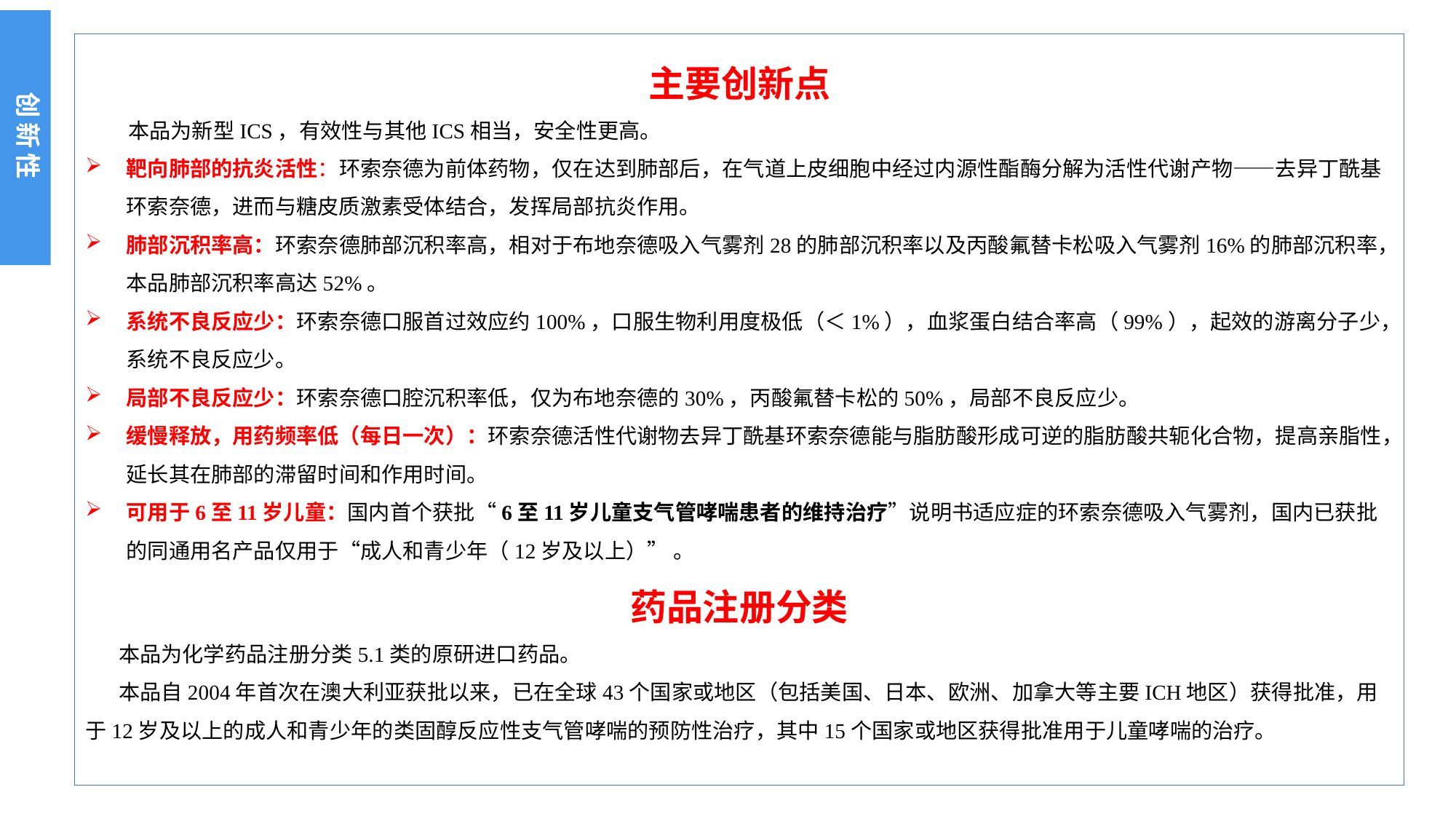

创新性
主要创新点
        本品为新型ICS，有效性与其他ICS相当，安全性更高。
靶向肺部的抗炎活性：环索奈德为前体药物，仅在达到肺部后，在气道上皮细胞中经过内源性酯酶分解为活性代谢产物——去异丁酰基环索奈德，进而与糖皮质激素受体结合，发挥局部抗炎作用。
肺部沉积率高：环索奈德肺部沉积率高，相对于布地奈德吸入气雾剂28的肺部沉积率以及丙酸氟替卡松吸入气雾剂16%的肺部沉积率，本品肺部沉积率高达52%。
系统不良反应少：环索奈德口服首过效应约100%，口服生物利用度极低（＜1%），血浆蛋白结合率高（99%），起效的游离分子少，系统不良反应少。
局部不良反应少：环索奈德口腔沉积率低，仅为布地奈德的30%，丙酸氟替卡松的50%，局部不良反应少。
缓慢释放，用药频率低（每日一次）：环索奈德活性代谢物去异丁酰基环索奈德能与脂肪酸形成可逆的脂肪酸共轭化合物，提高亲脂性，延长其在肺部的滞留时间和作用时间。
可用于6至11岁儿童：国内首个获批“6至11岁儿童支气管哮喘患者的维持治疗”说明书适应症的环索奈德吸入气雾剂，国内已获批的同通用名产品仅用于“成人和青少年（12岁及以上）” 。
药品注册分类
      本品为化学药品注册分类5.1类的原研进口药品。
      本品自2004年首次在澳大利亚获批以来，已在全球43个国家或地区（包括美国、日本、欧洲、加拿大等主要ICH地区）获得批准，用于12岁及以上的成人和青少年的类固醇反应性支气管哮喘的预防性治疗，其中15个国家或地区获得批准用于儿童哮喘的治疗。